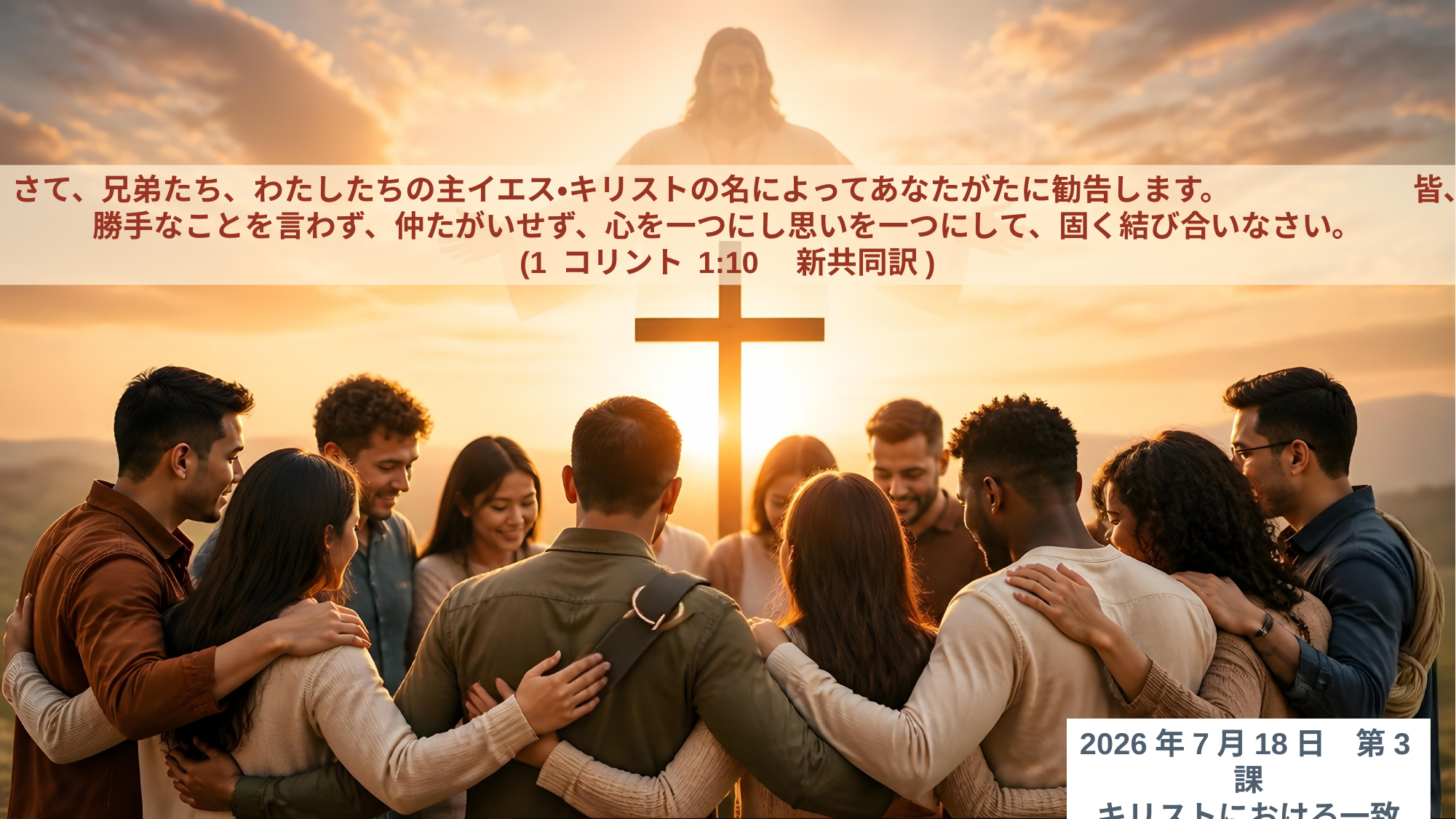

さて、兄弟たち、わたしたちの主イエス・キリストの名によってあなたがたに勧告します。　　　　　　皆、勝手なことを言わず、仲たがいせず、心を一つにし思いを一つにして、固く結び合いなさい。
(1 コリント 1:10　新共同訳)
2026年7月18日　第3課
キリストにおける一致